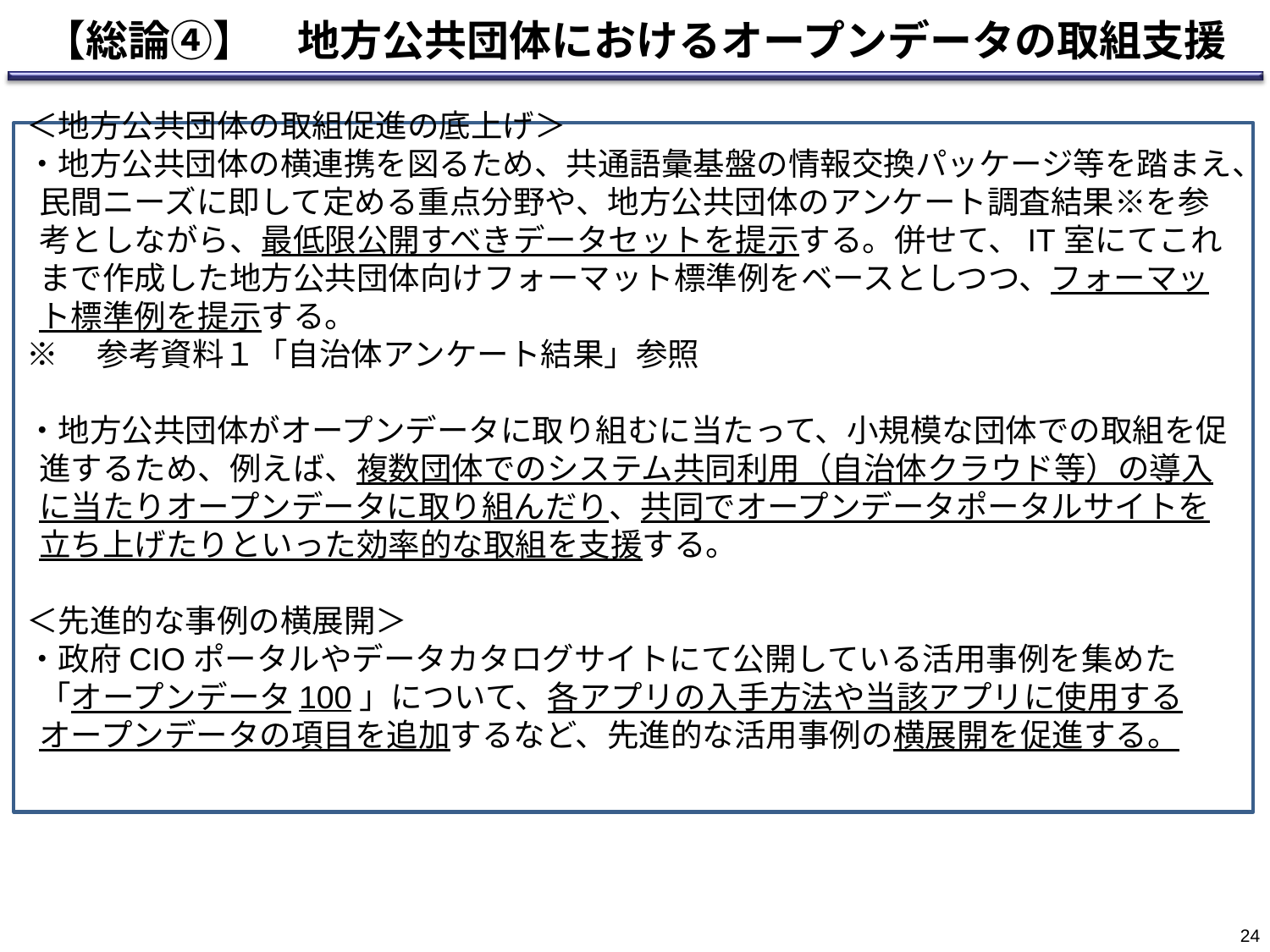

【総論④】　地方公共団体におけるオープンデータの取組支援
＜地方公共団体の取組促進の底上げ＞
・地方公共団体の横連携を図るため、共通語彙基盤の情報交換パッケージ等を踏まえ、民間ニーズに即して定める重点分野や、地方公共団体のアンケート調査結果※を参考としながら、最低限公開すべきデータセットを提示する。併せて、IT室にてこれまで作成した地方公共団体向けフォーマット標準例をベースとしつつ、フォーマット標準例を提示する。
※　参考資料１「自治体アンケート結果」参照

・地方公共団体がオープンデータに取り組むに当たって、小規模な団体での取組を促進するため、例えば、複数団体でのシステム共同利用（自治体クラウド等）の導入に当たりオープンデータに取り組んだり、共同でオープンデータポータルサイトを立ち上げたりといった効率的な取組を支援する。

＜先進的な事例の横展開＞
・政府CIOポータルやデータカタログサイトにて公開している活用事例を集めた「オープンデータ100」について、各アプリの入手方法や当該アプリに使用するオープンデータの項目を追加するなど、先進的な活用事例の横展開を促進する。

24